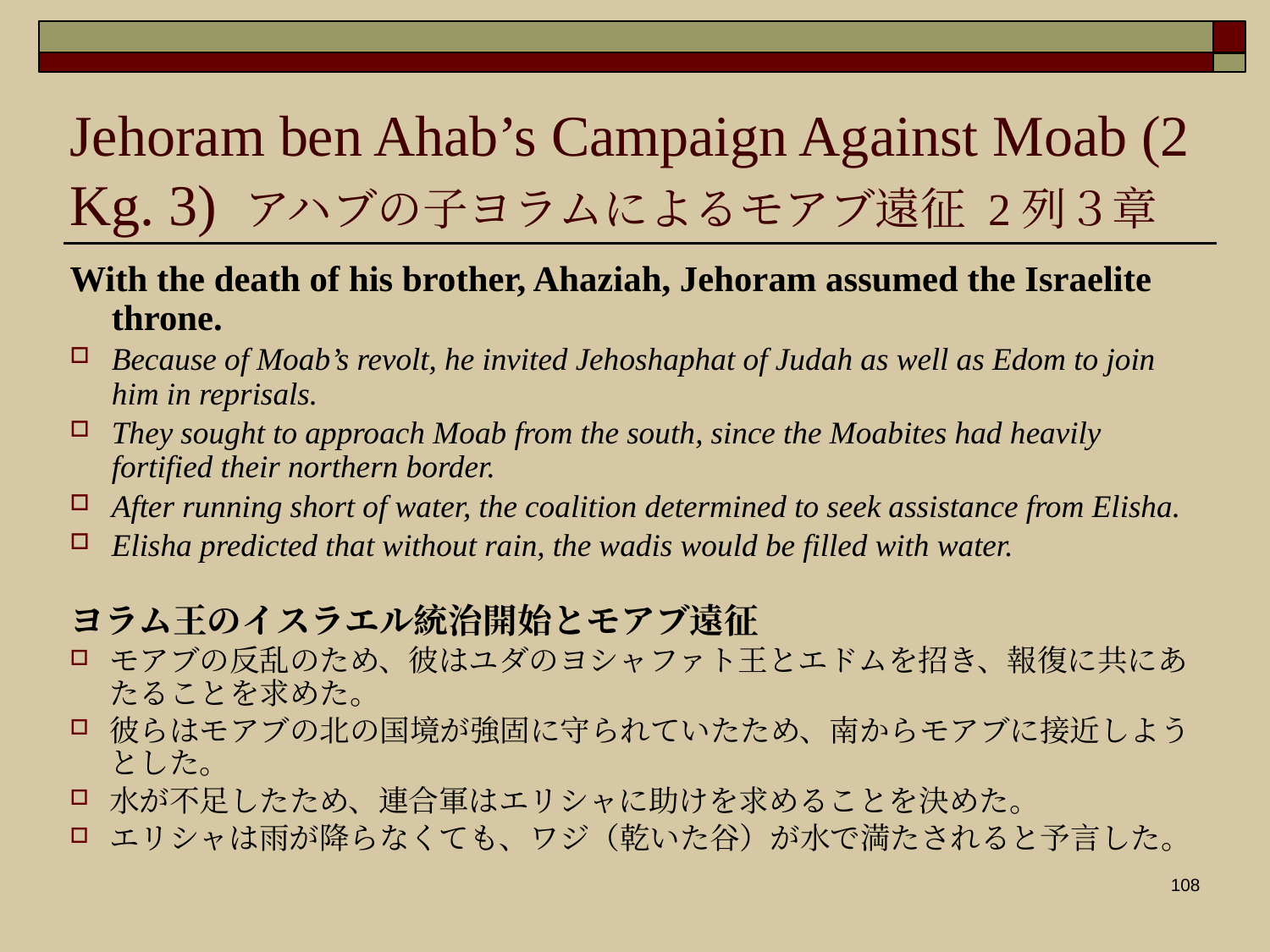

Jehoram ben Ahab’s Campaign Against Moab (2 Kg. 3) アハブの子ヨラムによるモアブ遠征 2列３章
With the death of his brother, Ahaziah, Jehoram assumed the Israelite throne.
Because of Moab’s revolt, he invited Jehoshaphat of Judah as well as Edom to join him in reprisals.
They sought to approach Moab from the south, since the Moabites had heavily fortified their northern border.
After running short of water, the coalition determined to seek assistance from Elisha.
Elisha predicted that without rain, the wadis would be filled with water.
ヨラム王のイスラエル統治開始とモアブ遠征
モアブの反乱のため、彼はユダのヨシャファト王とエドムを招き、報復に共にあたることを求めた。
彼らはモアブの北の国境が強固に守られていたため、南からモアブに接近しようとした。
水が不足したため、連合軍はエリシャに助けを求めることを決めた。
エリシャは雨が降らなくても、ワジ（乾いた谷）が水で満たされると予言した。
108